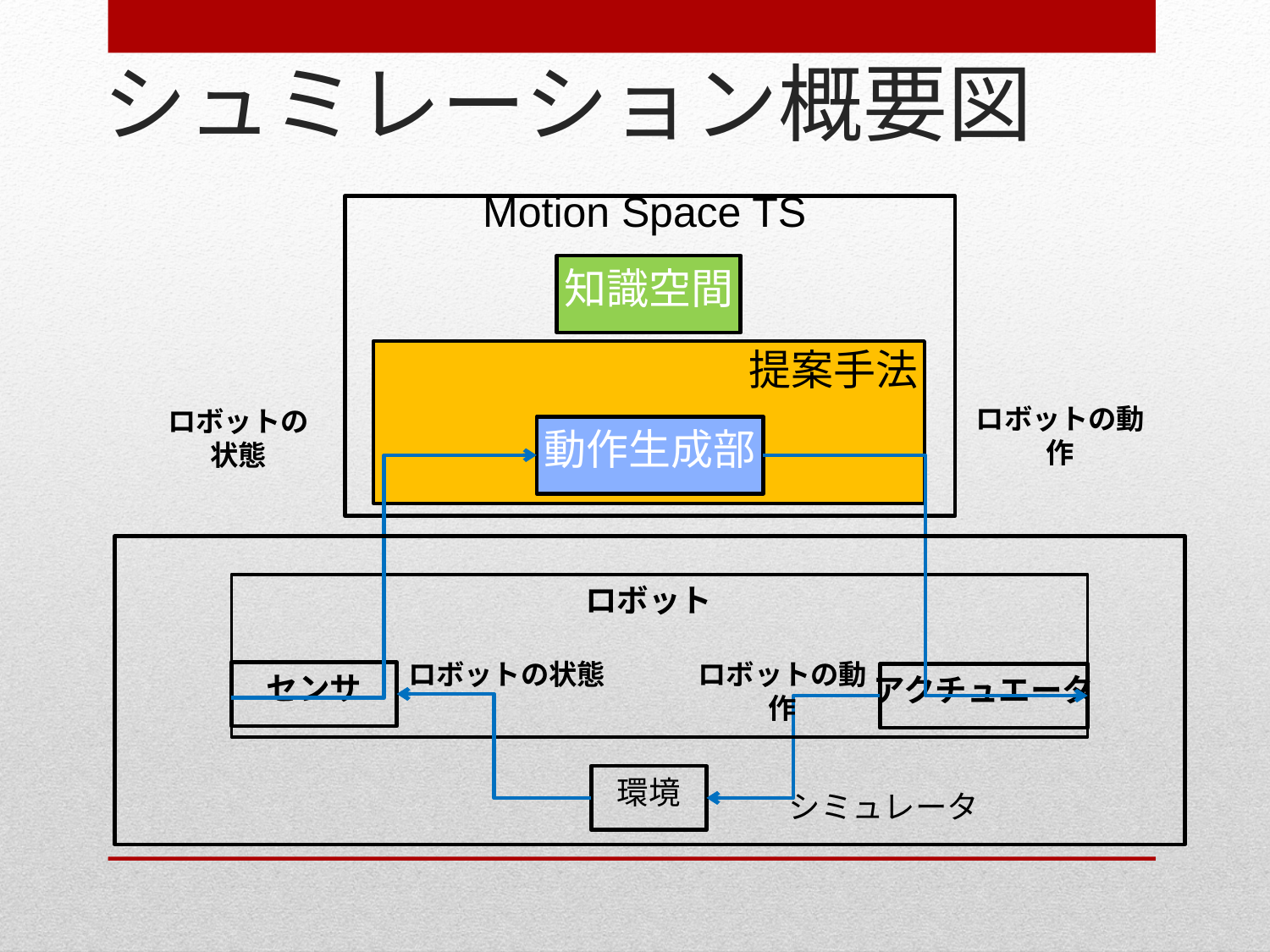

# シュミレーション概要図
Motion Space TS

知識空間
動作生成部
ロボットの動作

ロボットの状態
ロボットの動作
アクチュエータ
センサ
シミュレータ
環境
ロボット
提案手法
ロボットの状態